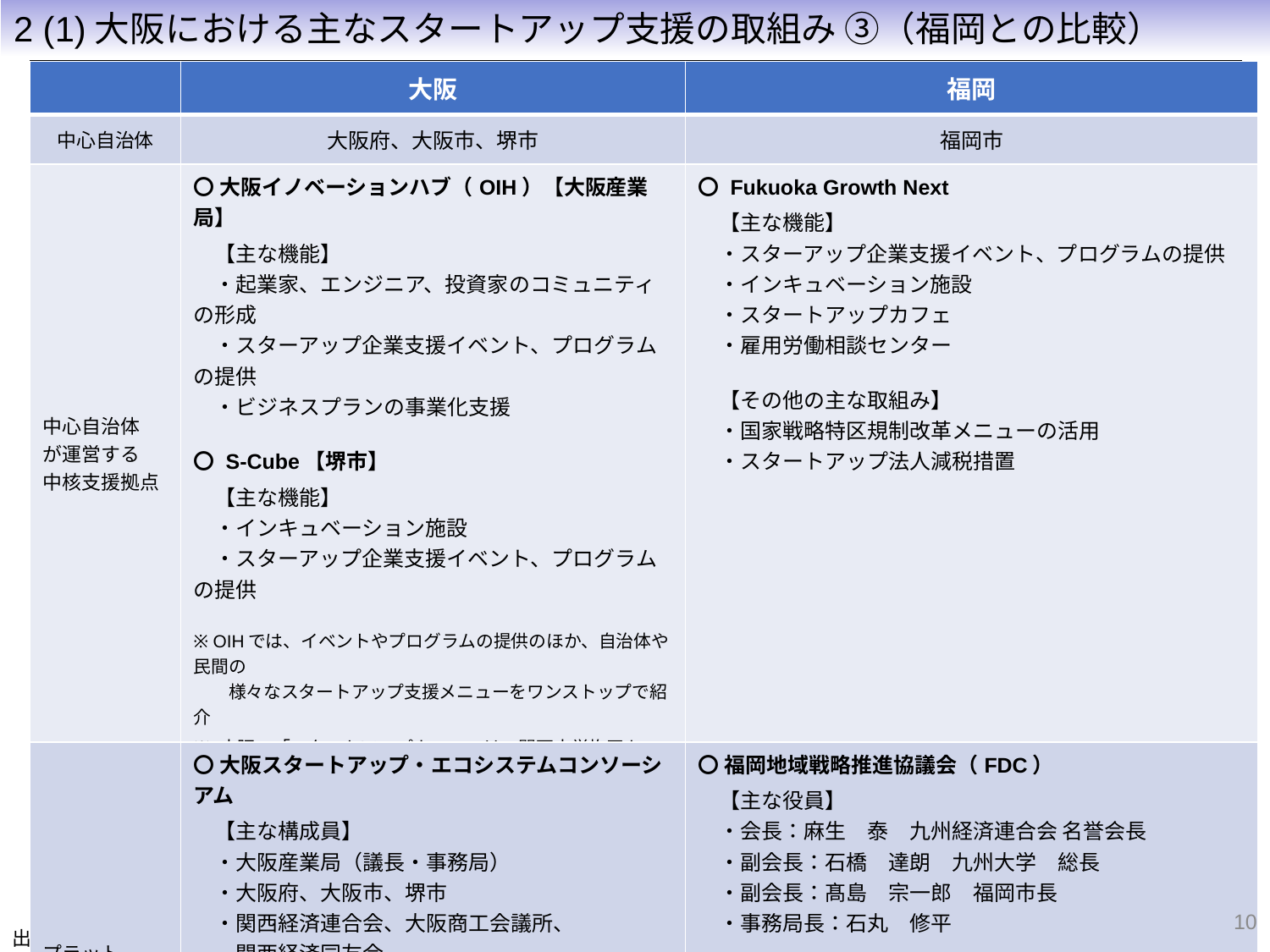

2 (1)大阪における主なスタートアップ支援の取組み ③（福岡との比較）
【補足】　主なスタートアップ支援の取組み ①（福岡との比較）
|  | 大阪 | 福岡 |
| --- | --- | --- |
| 中心自治体 | 大阪府、大阪市、堺市 | 福岡市 |
| 中心自治体 が運営する 中核支援拠点 | 〇 大阪イノベーションハブ（OIH）【大阪産業局】 　【主な機能】 　・起業家、エンジニア、投資家のコミュニティの形成 　・スターアップ企業支援イベント、プログラムの提供 　・ビジネスプランの事業化支援 〇 S-Cube【堺市】 　【主な機能】 　・インキュベーション施設 　・スターアップ企業支援イベント、プログラムの提供 ※ OIHでは、イベントやプログラムの提供のほか、自治体や民間の 　　様々なスタートアップ支援メニューをワンストップで紹介 ※ 大阪の「スタートアップカフェ」は、関西大学梅田キャンパス内、また、 　　「雇用労働相談センター」は、グランフロント内でOIHとは別に開設 | 〇 Fukuoka Growth Next　 　【主な機能】 　・スターアップ企業支援イベント、プログラムの提供 　・インキュベーション施設 　・スタートアップカフェ 　・雇用労働相談センター 　【その他の主な取組み】 　・国家戦略特区規制改革メニューの活用 　・スタートアップ法人減税措置 |
| プラットフォーム | 〇 大阪スタートアップ・エコシステムコンソーシアム 　【主な構成員】 　・大阪産業局（議長・事務局） 　・大阪府、大阪市、堺市 　・関西経済連合会、大阪商工会議所、 　　関西経済同友会 　・大阪大学、大阪公立大学、大阪工業大学、 　　関西大学、近畿大学、立命館大学 　・金融機関、保険会社、ベンチャーキャピタル 　・公的研究機関　　　　　　　　　　　　　　　　　　　　　　　　　　　　　　　　　 　　　　　　　　　　　　　　　　　　　　　　　　　　　　　　など | 〇 福岡地域戦略推進協議会（FDC） 　【主な役員】 　・会長：麻生　泰　九州経済連合会 名誉会長 　・副会長：石橋　達朗　九州大学　総長 　・副会長：髙島　宗一郎　福岡市長 　・事務局長：石丸　修平 　【その他主な構成員】 　・福岡県、福岡市、大牟田市、小城市、福津市、宗像市 　・福岡商工会議所 　・九州大学、西南学院大学、日本経済大学、福岡女子大学 　・金融機関、保険会社、ベンチャーキャピタル 　・公的研究機関　　　　　　　　　　　　　　　　　　　　　　　など |
10
出典：大阪府、大阪市、福岡市のホームページをもとに副首都推進局で作成